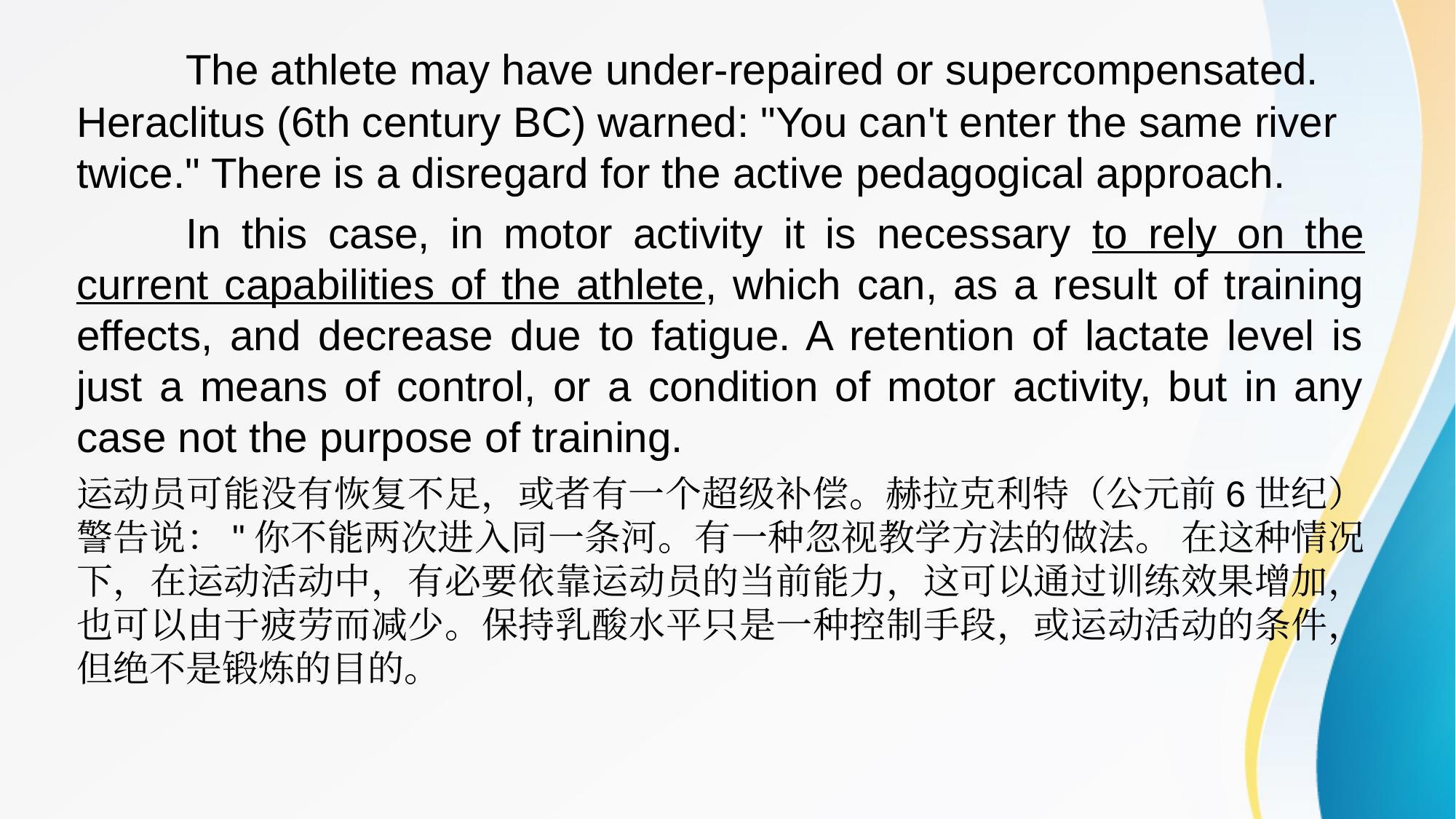

The athlete may have under-repaired or supercompensated. Heraclitus (6th century BC) warned: "You can't enter the same river twice." There is a disregard for the active pedagogical approach.
	In this case, in motor activity it is necessary to rely on the current capabilities of the athlete, which can, as a result of training effects, and decrease due to fatigue. A retention of lactate level is just a means of control, or a condition of motor activity, but in any case not the purpose of training.
运动员可能没有恢复不足，或者有一个超级补偿。赫拉克利特（公元前6世纪）警告说："你不能两次进入同一条河。有一种忽视教学方法的做法。 在这种情况下，在运动活动中，有必要依靠运动员的当前能力，这可以通过训练效果增加，也可以由于疲劳而减少。保持乳酸水平只是一种控制手段，或运动活动的条件，但绝不是锻炼的目的。